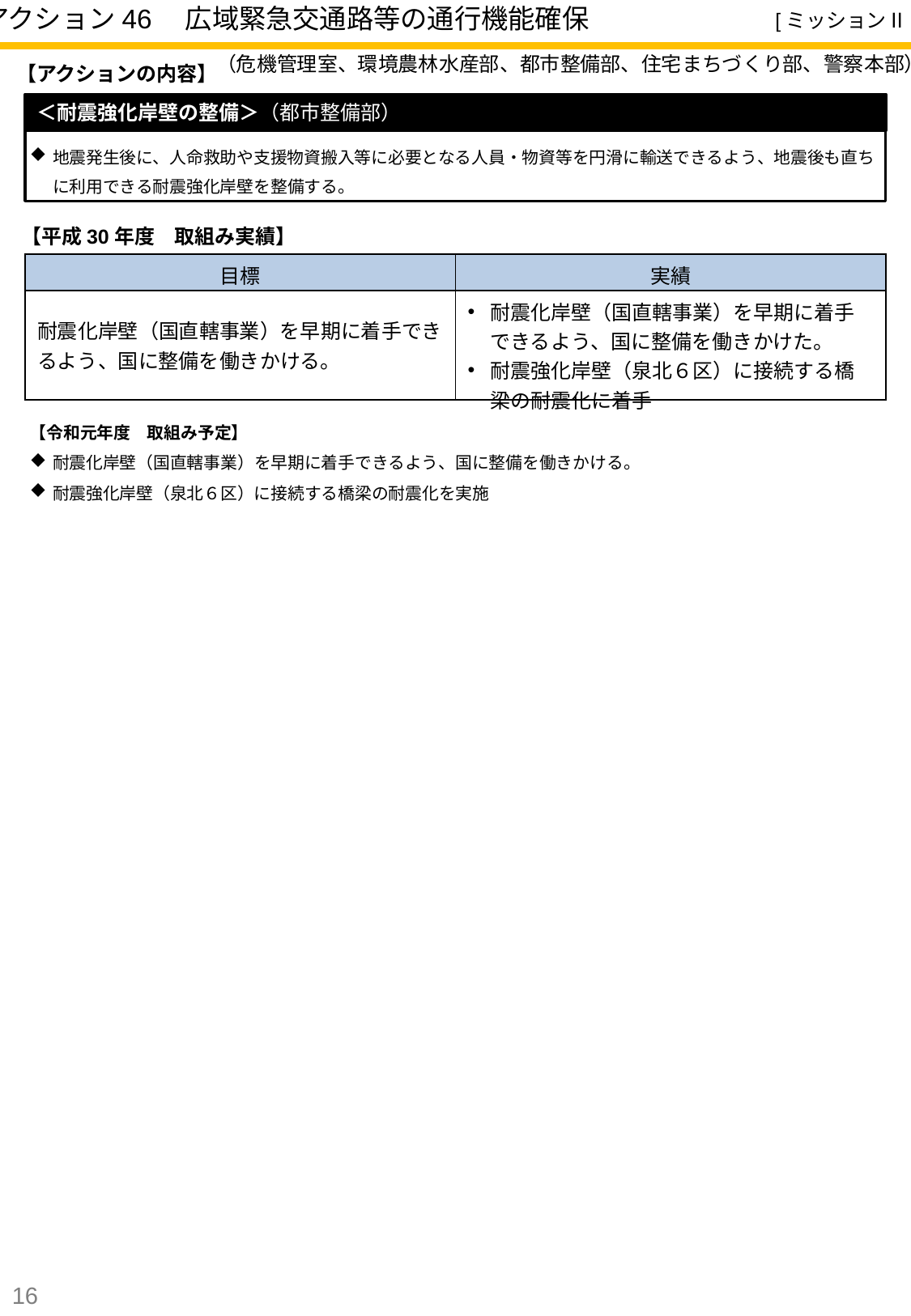

アクション46　広域緊急交通路等の通行機能確保
[ミッションⅡ]
（危機管理室、環境農林水産部、都市整備部、住宅まちづくり部、警察本部）
【アクションの内容】
＜耐震強化岸壁の整備＞（都市整備部）

地震発生後に、人命救助や支援物資搬入等に必要となる人員・物資等を円滑に輸送できるよう、地震後も直ちに利用できる耐震強化岸壁を整備する。
【平成30年度　取組み実績】
| 目標 | 実績 |
| --- | --- |
| 耐震化岸壁（国直轄事業）を早期に着手できるよう、国に整備を働きかける。 | 耐震化岸壁（国直轄事業）を早期に着手できるよう、国に整備を働きかけた。 耐震強化岸壁（泉北６区）に接続する橋梁の耐震化に着手 |
【令和元年度　取組み予定】
耐震化岸壁（国直轄事業）を早期に着手できるよう、国に整備を働きかける。
耐震強化岸壁（泉北６区）に接続する橋梁の耐震化を実施
16